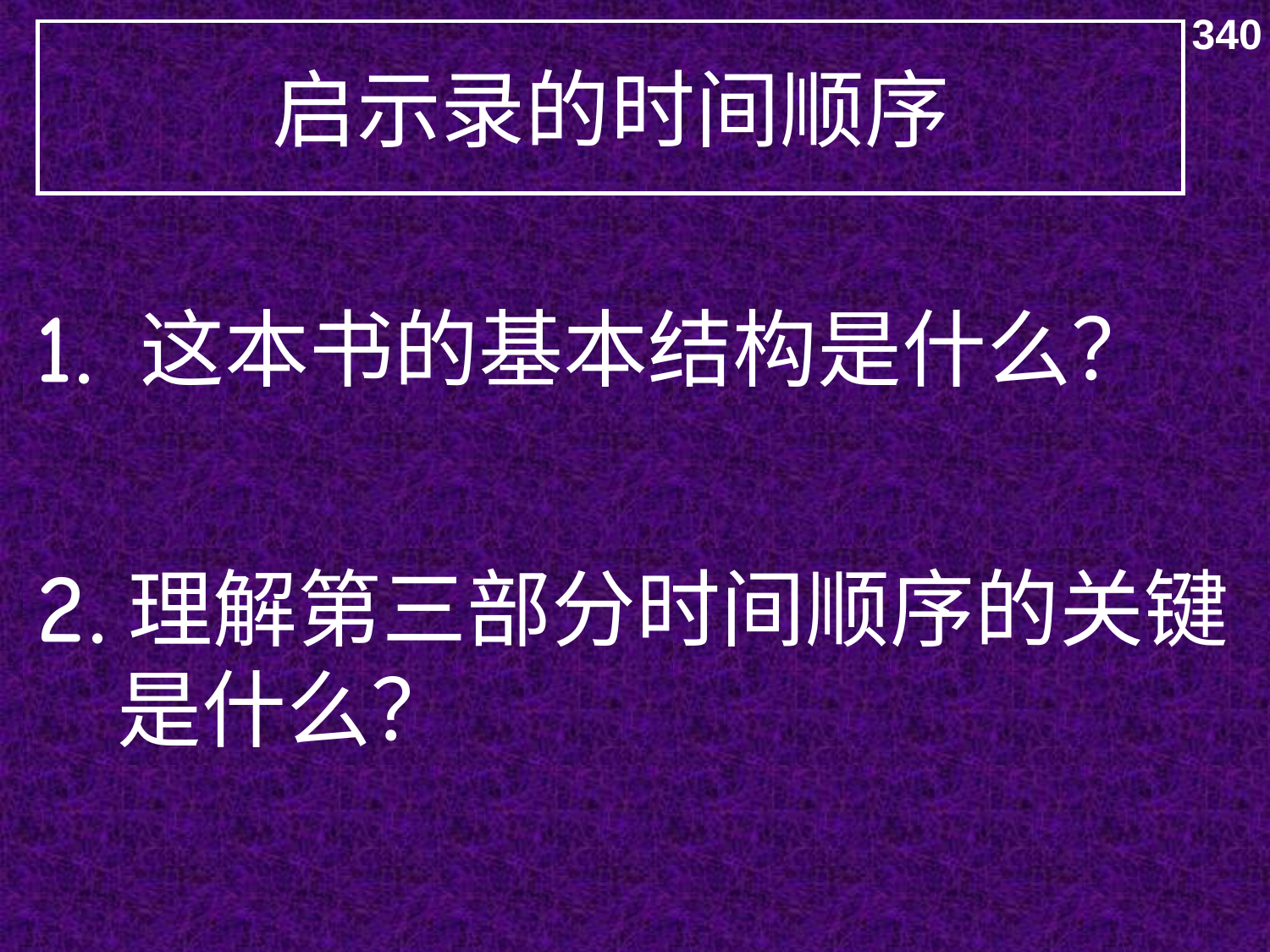

340
# 启示录的时间顺序
1. 这本书的基本结构是什么？
2.理解第三部分时间顺序的关键是什么？